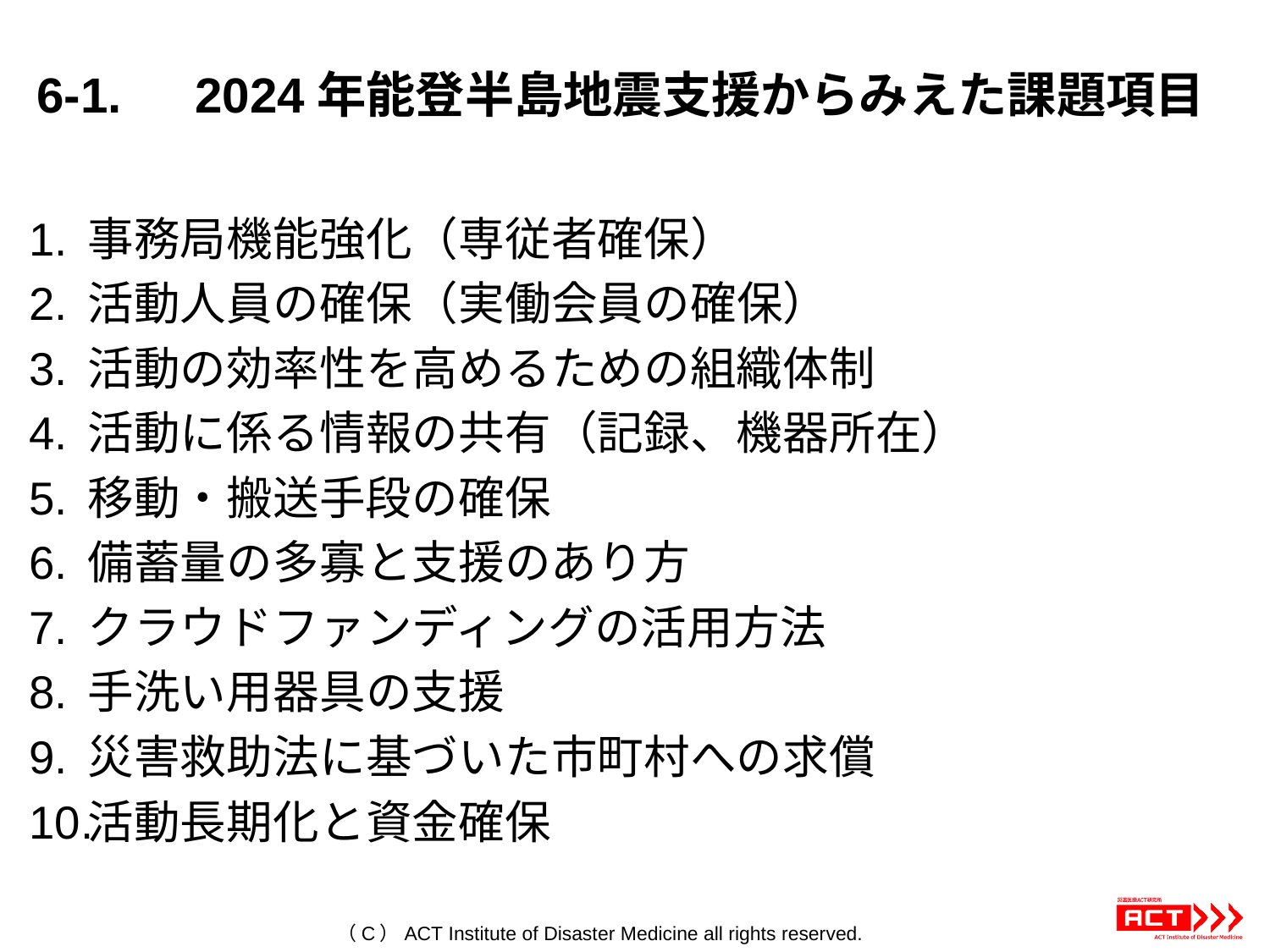

# 6-1.　2024年能登半島地震支援からみえた課題項目
事務局機能強化（専従者確保）
活動人員の確保（実働会員の確保）
活動の効率性を高めるための組織体制
活動に係る情報の共有（記録、機器所在）
移動・搬送手段の確保
備蓄量の多寡と支援のあり方
クラウドファンディングの活用方法
手洗い用器具の支援
災害救助法に基づいた市町村への求償
活動長期化と資金確保